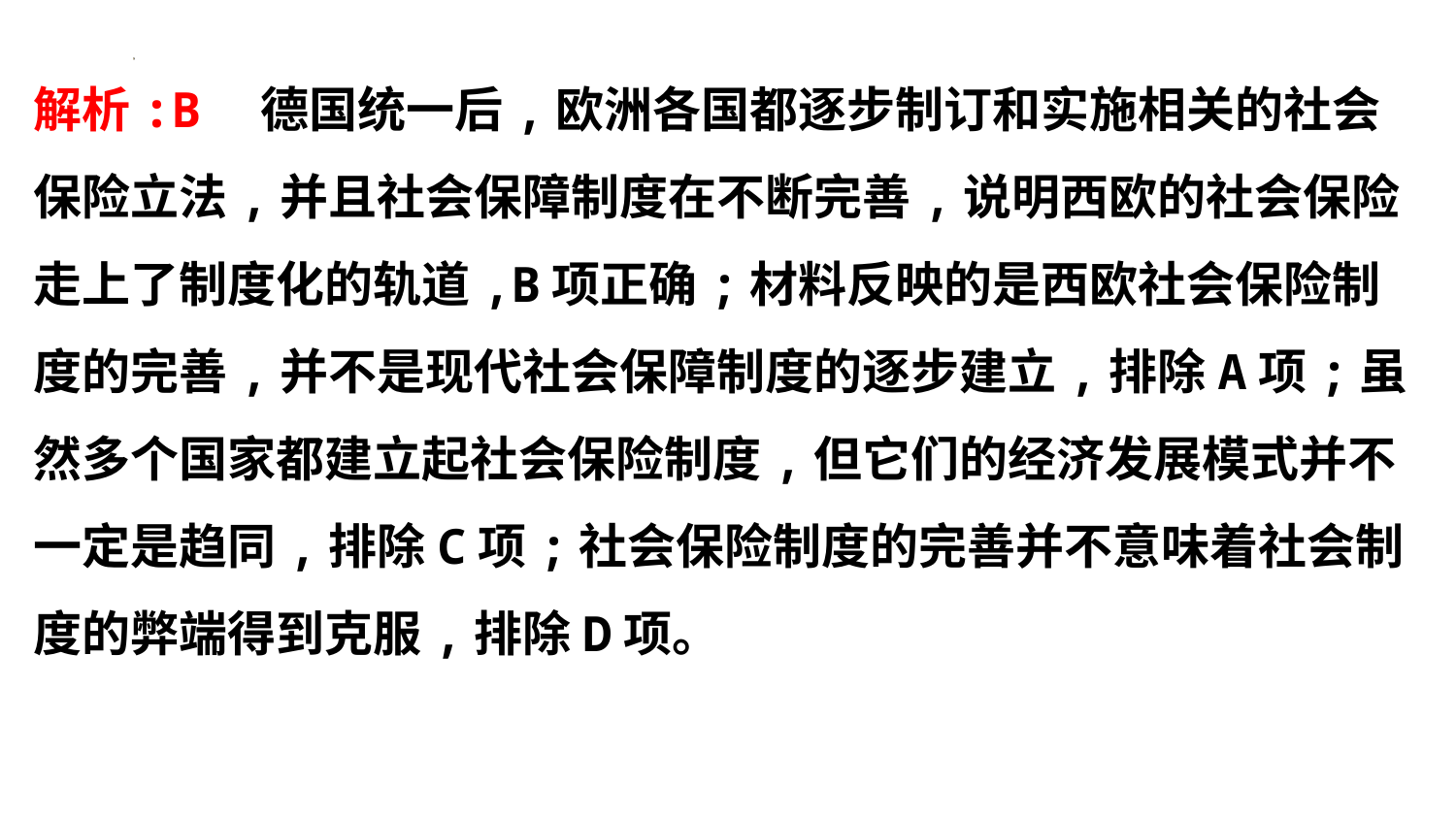

解析:B　德国统一后,欧洲各国都逐步制订和实施相关的社会保险立法,并且社会保障制度在不断完善,说明西欧的社会保险走上了制度化的轨道,B项正确;材料反映的是西欧社会保险制度的完善,并不是现代社会保障制度的逐步建立,排除A项;虽然多个国家都建立起社会保险制度,但它们的经济发展模式并不一定是趋同,排除C项;社会保险制度的完善并不意味着社会制度的弊端得到克服,排除D项。